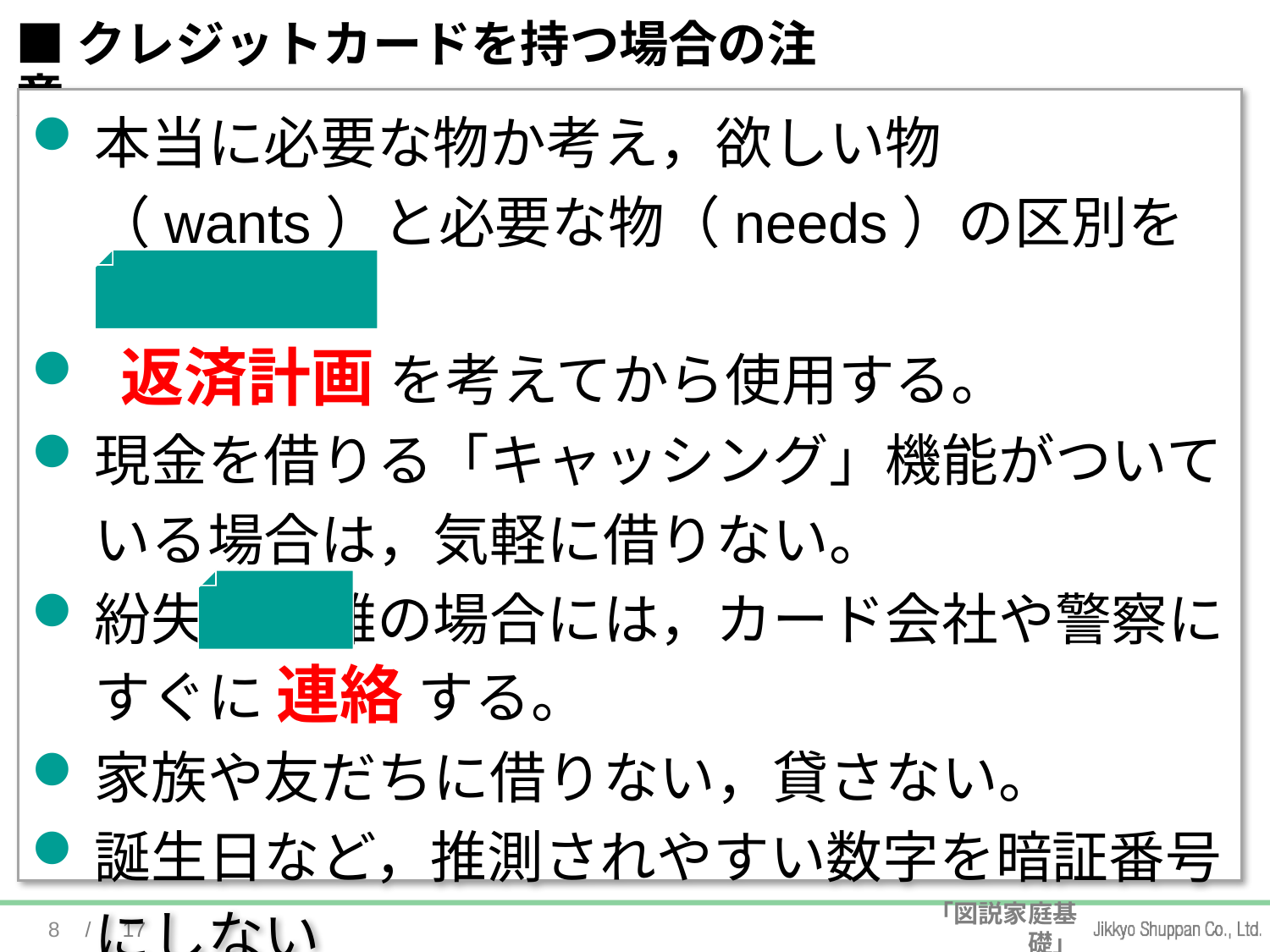

■クレジットカードを持つ場合の注意
本当に必要な物か考え，欲しい物（wants）と必要な物（needs）の区別をつける。
 返済計画 を考えてから使用する。
現金を借りる「キャッシング」機能がついている場合は，気軽に借りない。
紛失・盗難の場合には，カード会社や警察にすぐに 連絡 する。
家族や友だちに借りない，貸さない。
誕生日など，推測されやすい数字を暗証番号にしない

8